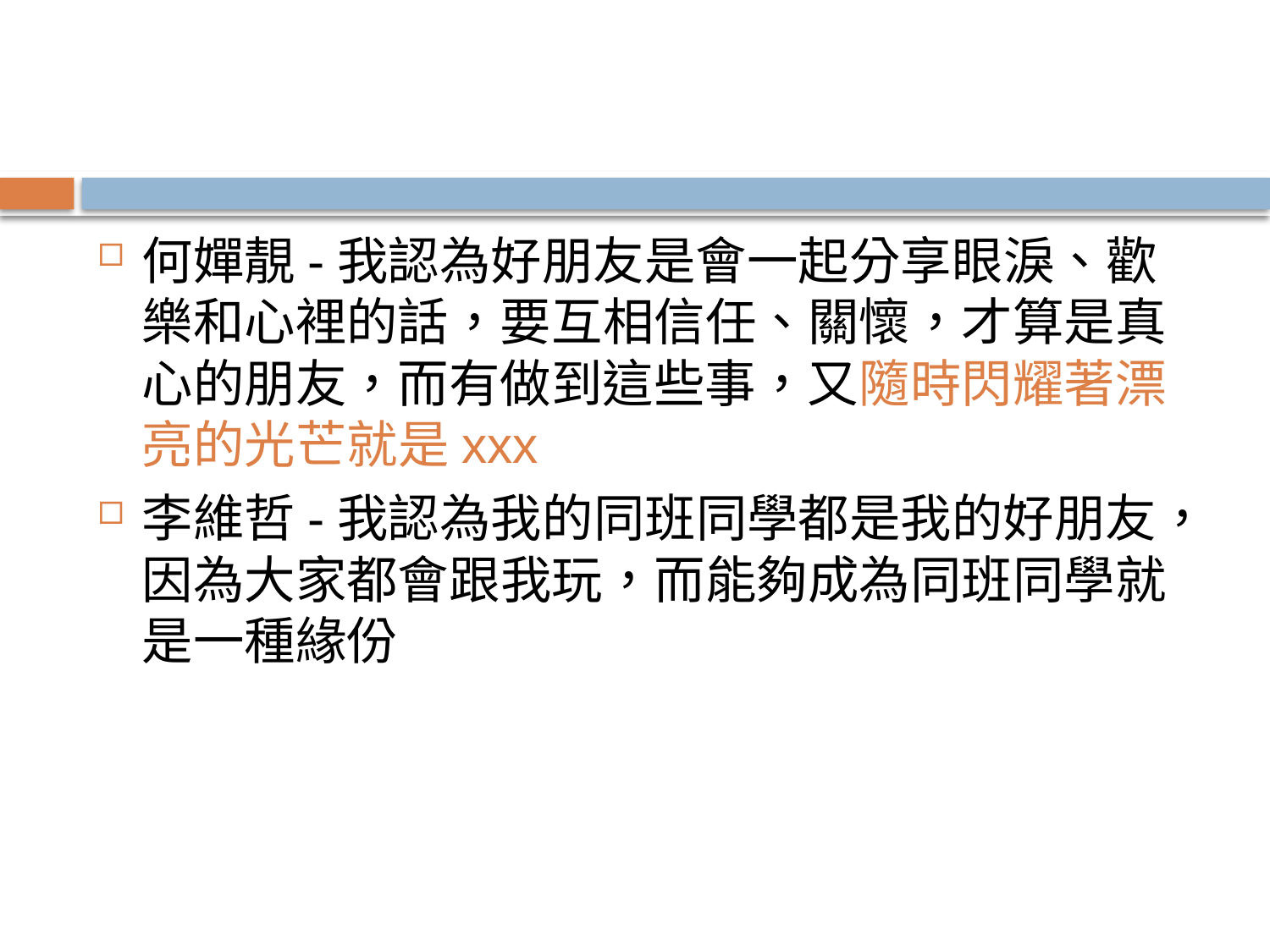

#
何嬋靚-我認為好朋友是會一起分享眼淚、歡樂和心裡的話，要互相信任、關懷，才算是真心的朋友，而有做到這些事，又隨時閃耀著漂亮的光芒就是xxx
李維哲-我認為我的同班同學都是我的好朋友，因為大家都會跟我玩，而能夠成為同班同學就是一種緣份